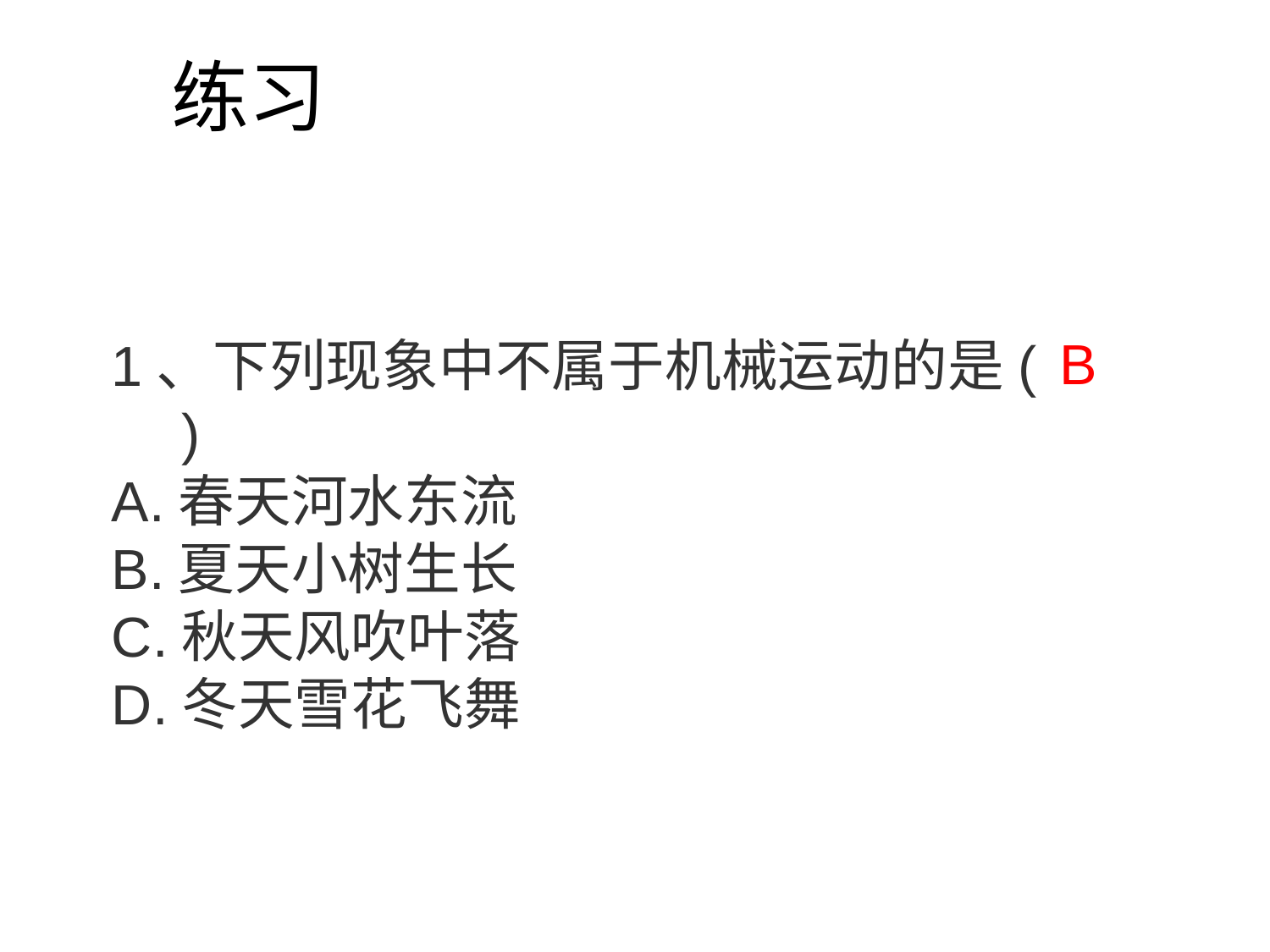

练习
B
1、下列现象中不属于机械运动的是(　　)
A.春天河水东流
B.夏天小树生长
C.秋天风吹叶落
D.冬天雪花飞舞